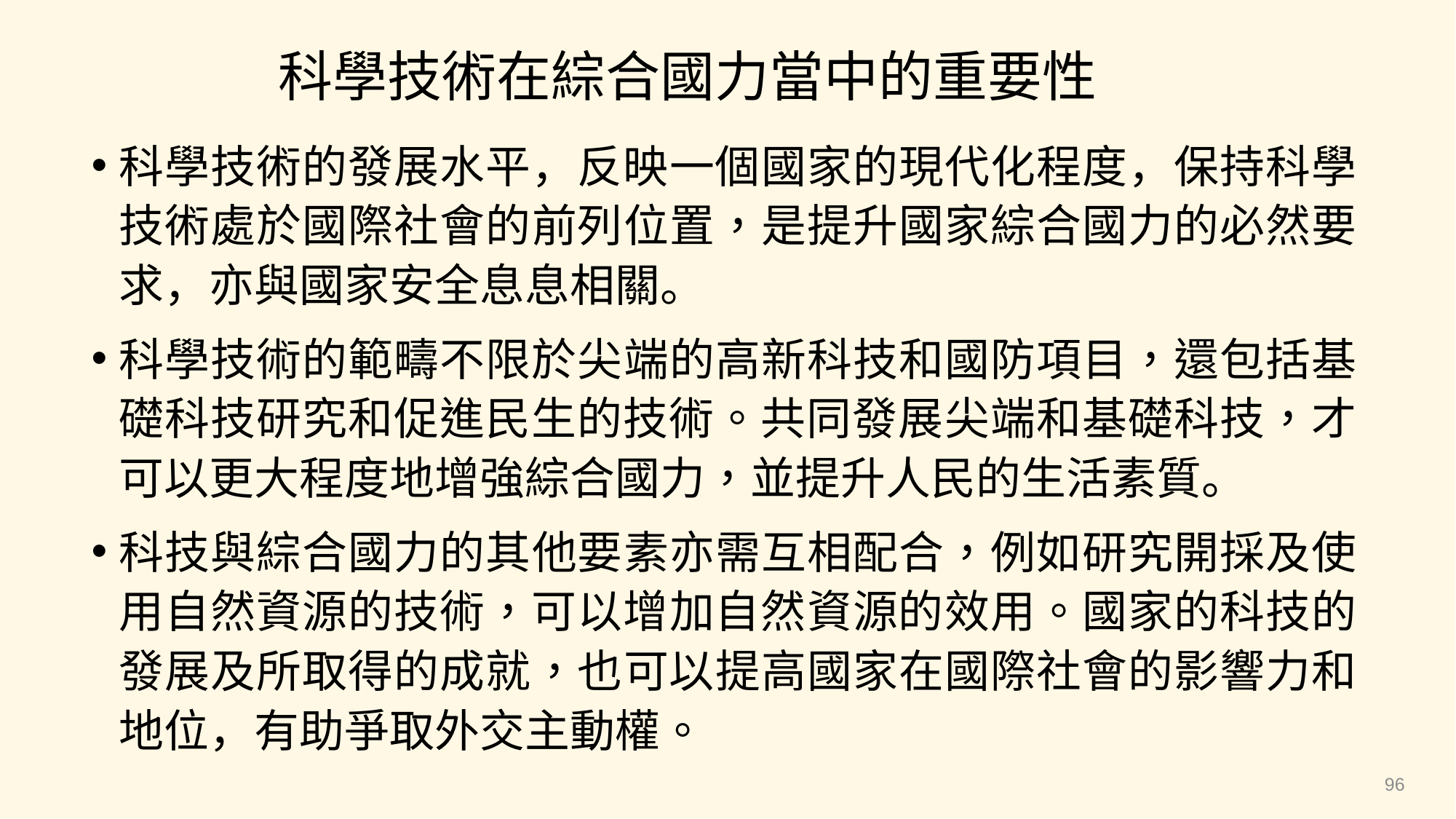

# 科學技術在綜合國力當中的重要性
科學技術的發展水平，反映一個國家的現代化程度，保持科學技術處於國際社會的前列位置，是提升國家綜合國力的必然要求，亦與國家安全息息相關。
科學技術的範疇不限於尖端的高新科技和國防項目，還包括基礎科技研究和促進民生的技術。共同發展尖端和基礎科技，才可以更大程度地增強綜合國力，並提升人民的生活素質。
科技與綜合國力的其他要素亦需互相配合，例如研究開採及使用自然資源的技術，可以增加自然資源的效用。國家的科技的發展及所取得的成就，也可以提高國家在國際社會的影響力和地位，有助爭取外交主動權。